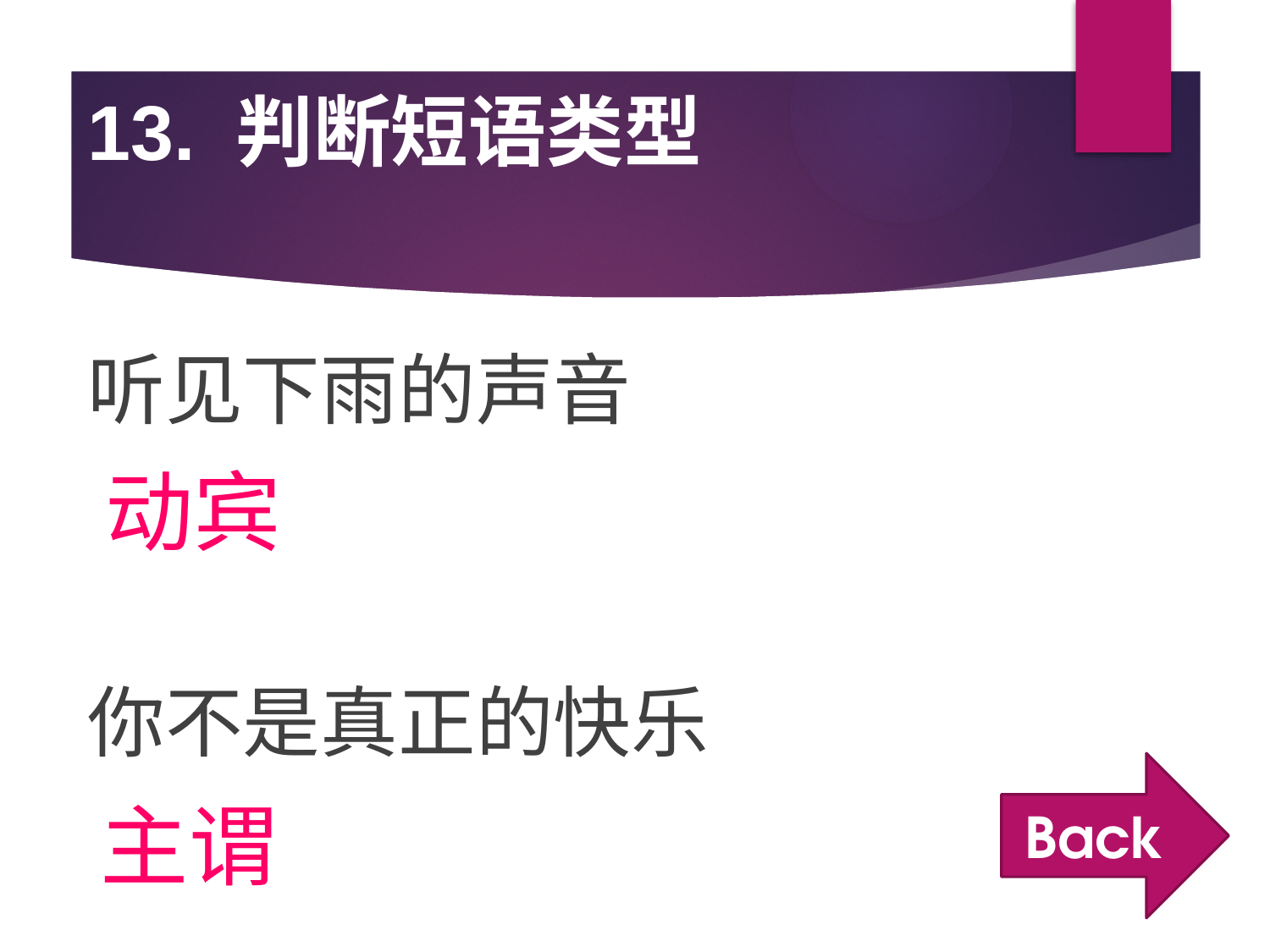

# 13. 判断短语类型
听见下雨的声音

你不是真正的快乐
动宾
Back
主谓